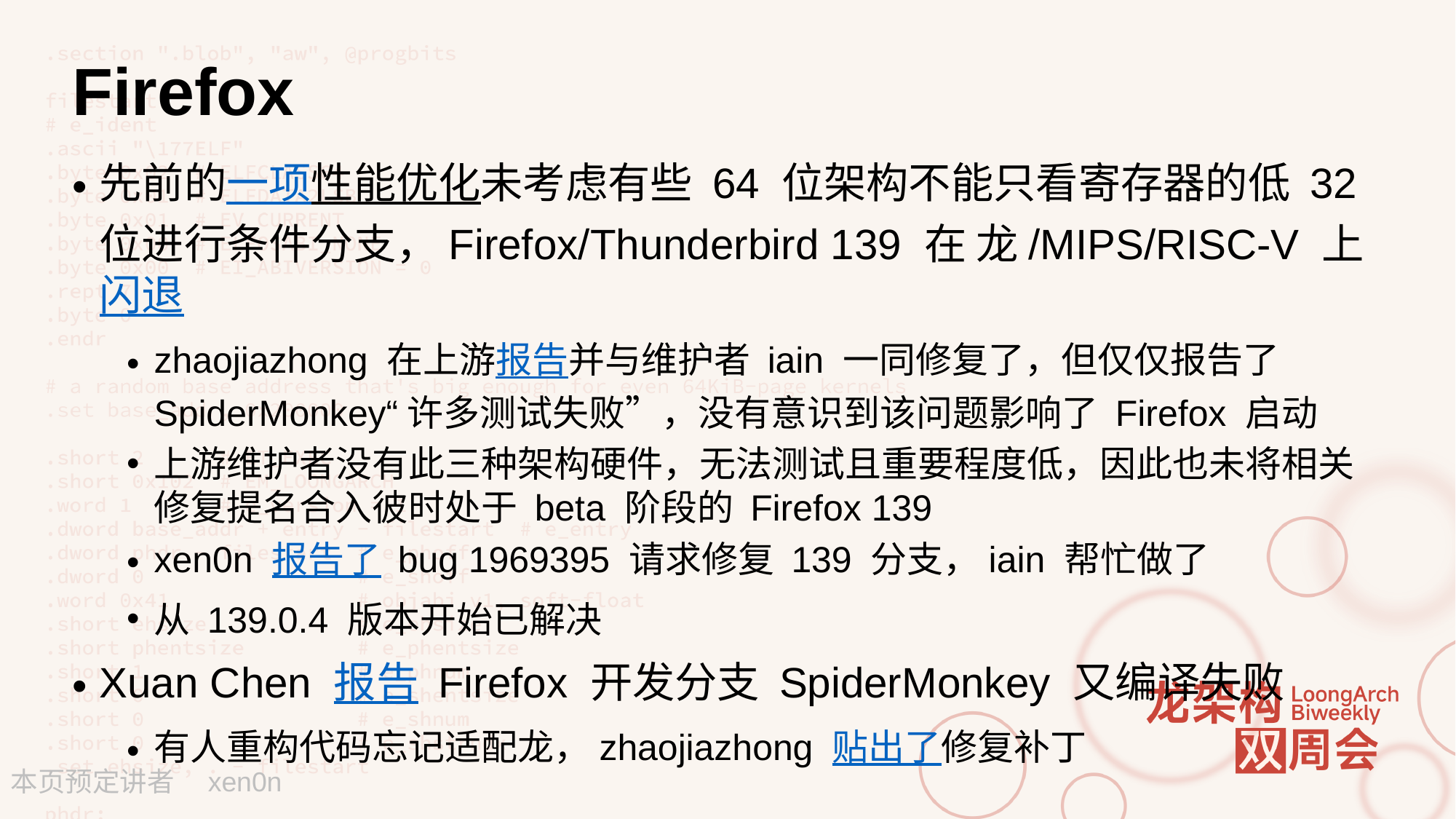

# Firefox
先前的一项性能优化未考虑有些 64 位架构不能只看寄存器的低 32 位进行条件分支，Firefox/Thunderbird 139 在 龙/MIPS/RISC-V 上闪退
zhaojiazhong 在上游报告并与维护者 iain 一同修复了，但仅仅报告了 SpiderMonkey“许多测试失败”，没有意识到该问题影响了 Firefox 启动
上游维护者没有此三种架构硬件，无法测试且重要程度低，因此也未将相关修复提名合入彼时处于 beta 阶段的 Firefox 139
xen0n 报告了 bug 1969395 请求修复 139 分支，iain 帮忙做了
从 139.0.4 版本开始已解决
Xuan Chen 报告 Firefox 开发分支 SpiderMonkey 又编译失败
有人重构代码忘记适配龙，zhaojiazhong 贴出了修复补丁
xen0n